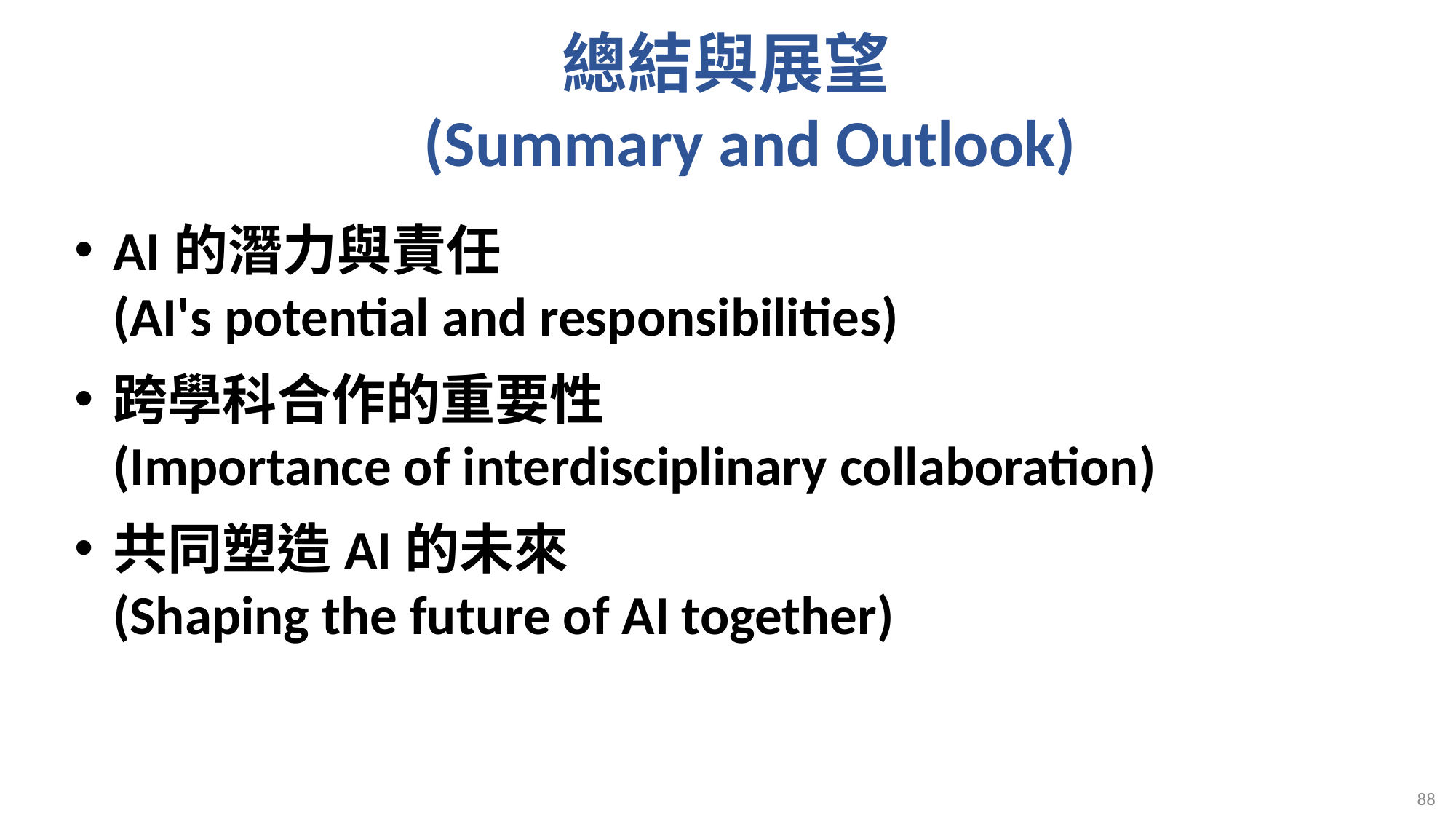

# 總結與展望 (Summary and Outlook)
AI的潛力與責任
(AI's potential and responsibilities)
跨學科合作的重要性
(Importance of interdisciplinary collaboration)
共同塑造AI的未來
(Shaping the future of AI together)
88